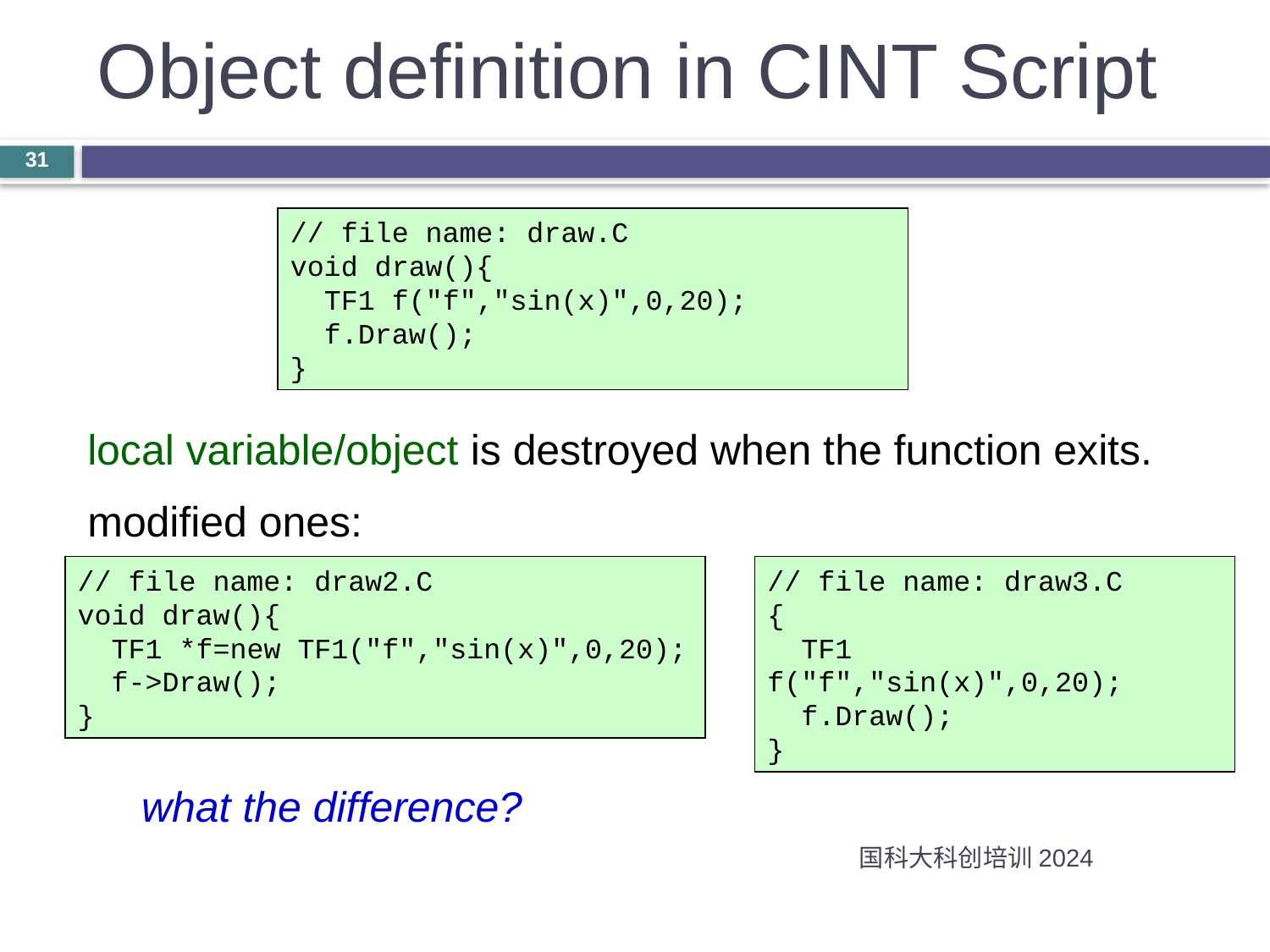

Object definition in CINT Script
31
// file name: draw.C
void draw(){
  TF1 f("f","sin(x)",0,20);
  f.Draw();
}
local variable/object is destroyed when the function exits.
modified ones:
// file name: draw2.C
void draw(){
  TF1 *f=new TF1("f","sin(x)",0,20);
  f->Draw();
}
// file name: draw3.C
{
  TF1 f("f","sin(x)",0,20);
  f.Draw();
}
what the difference?
国科大科创培训2024